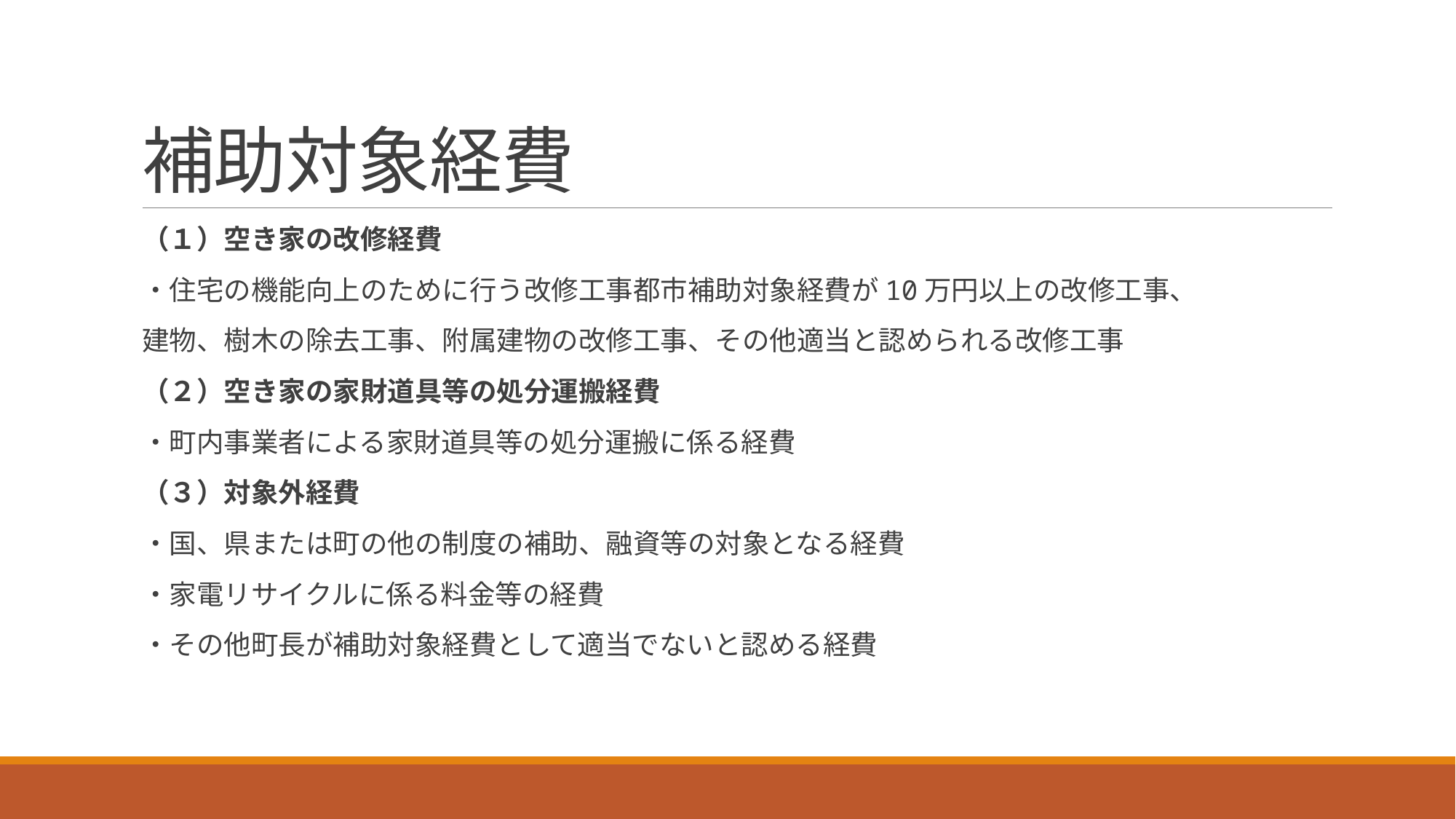

# 補助対象経費
（１）空き家の改修経費
・住宅の機能向上のために行う改修工事都市補助対象経費が10万円以上の改修工事、
建物、樹木の除去工事、附属建物の改修工事、その他適当と認められる改修工事
（２）空き家の家財道具等の処分運搬経費
・町内事業者による家財道具等の処分運搬に係る経費
（３）対象外経費
・国、県または町の他の制度の補助、融資等の対象となる経費
・家電リサイクルに係る料金等の経費
・その他町長が補助対象経費として適当でないと認める経費